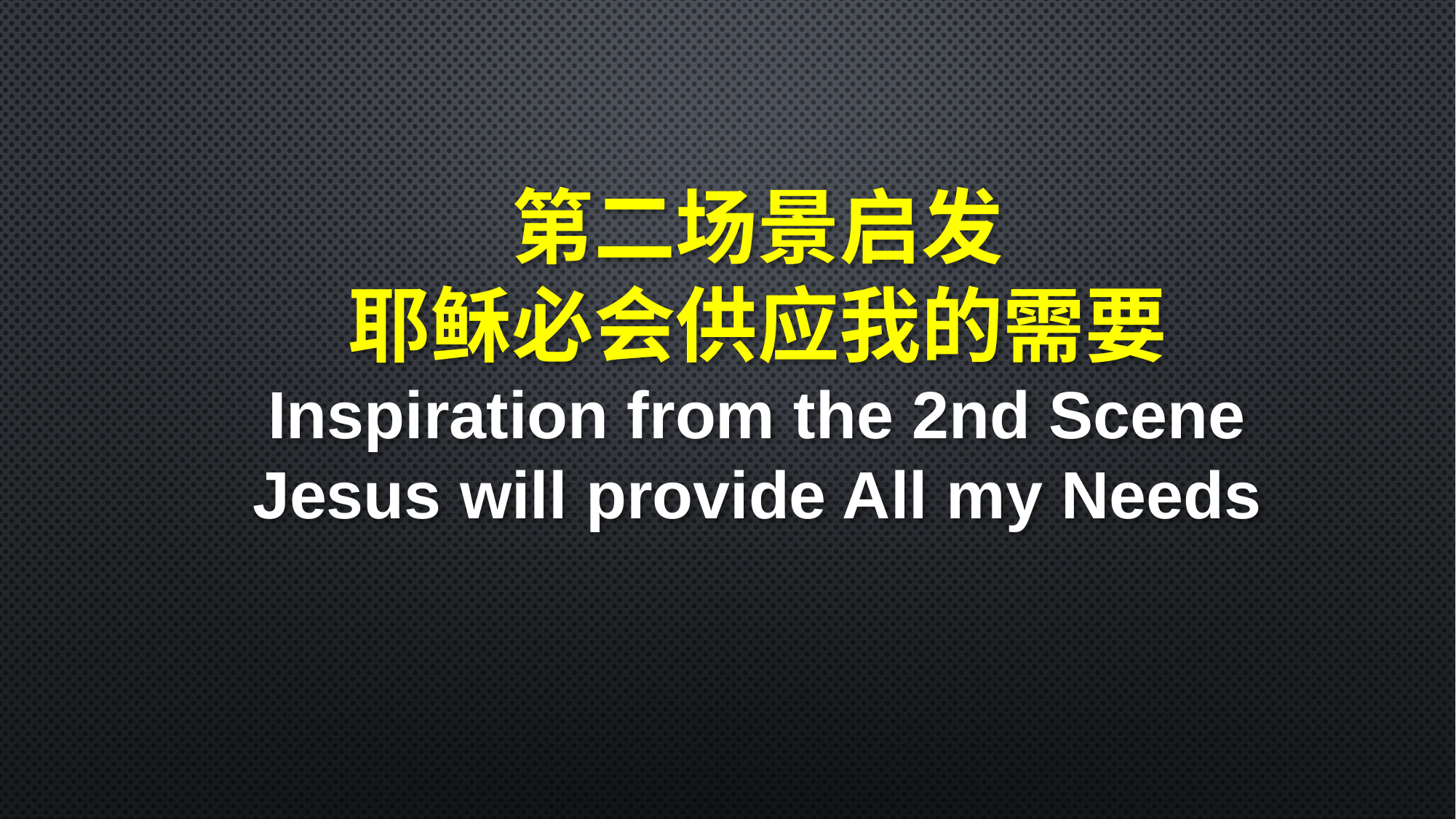

第二场景启发
耶稣必会供应我的需要
Inspiration from the 2nd Scene
Jesus will provide All my Needs